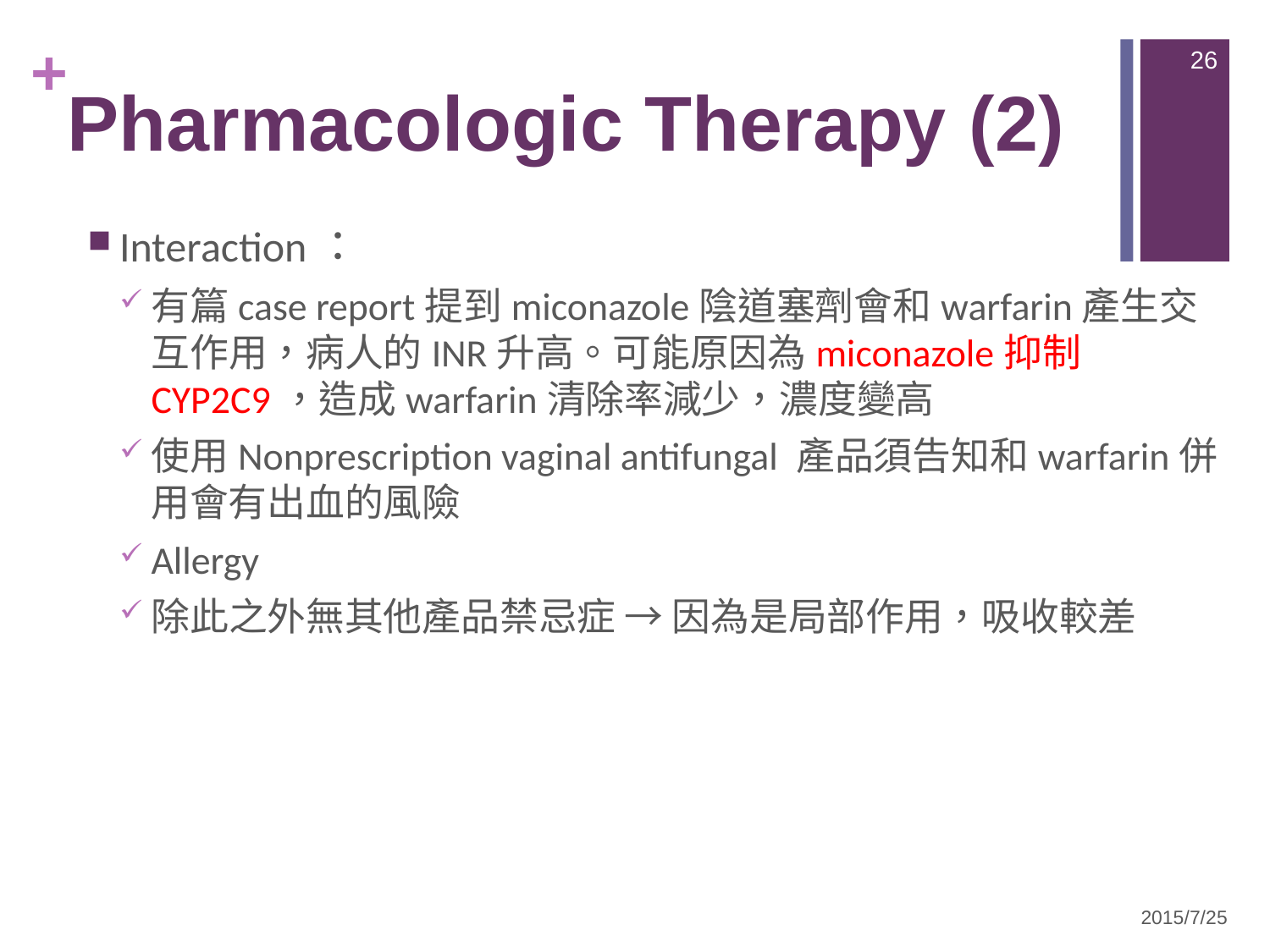

26
# Pharmacologic Therapy (2)
Interaction：
有篇case report提到miconazole陰道塞劑會和warfarin產生交互作用，病人的INR升高。可能原因為miconazole抑制CYP2C9，造成warfarin清除率減少，濃度變高
使用Nonprescription vaginal antifungal 產品須告知和warfarin併用會有出血的風險
Allergy
除此之外無其他產品禁忌症 → 因為是局部作用，吸收較差

2015/7/25